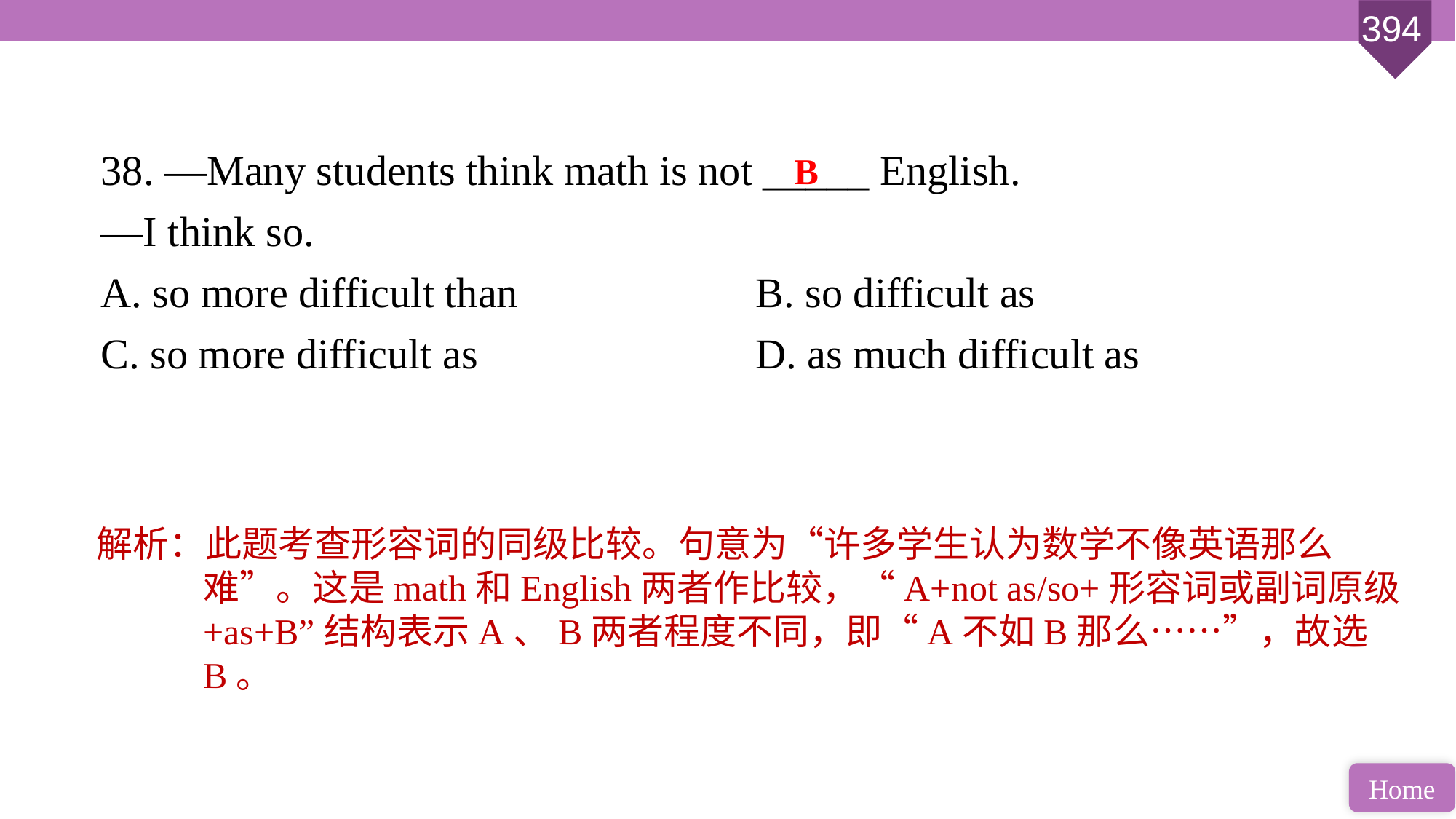

38. —Many students think math is not _____ English.
—I think so.
A. so more difficult than 			B. so difficult as
C. so more difficult as 			D. as much difficult as
B
解析：此题考查形容词的同级比较。句意为“许多学生认为数学不像英语那么难”。这是math和English两者作比较，“A+not as/so+形容词或副词原级+as+B”结构表示A、B两者程度不同，即“A不如B那么……”，故选B。